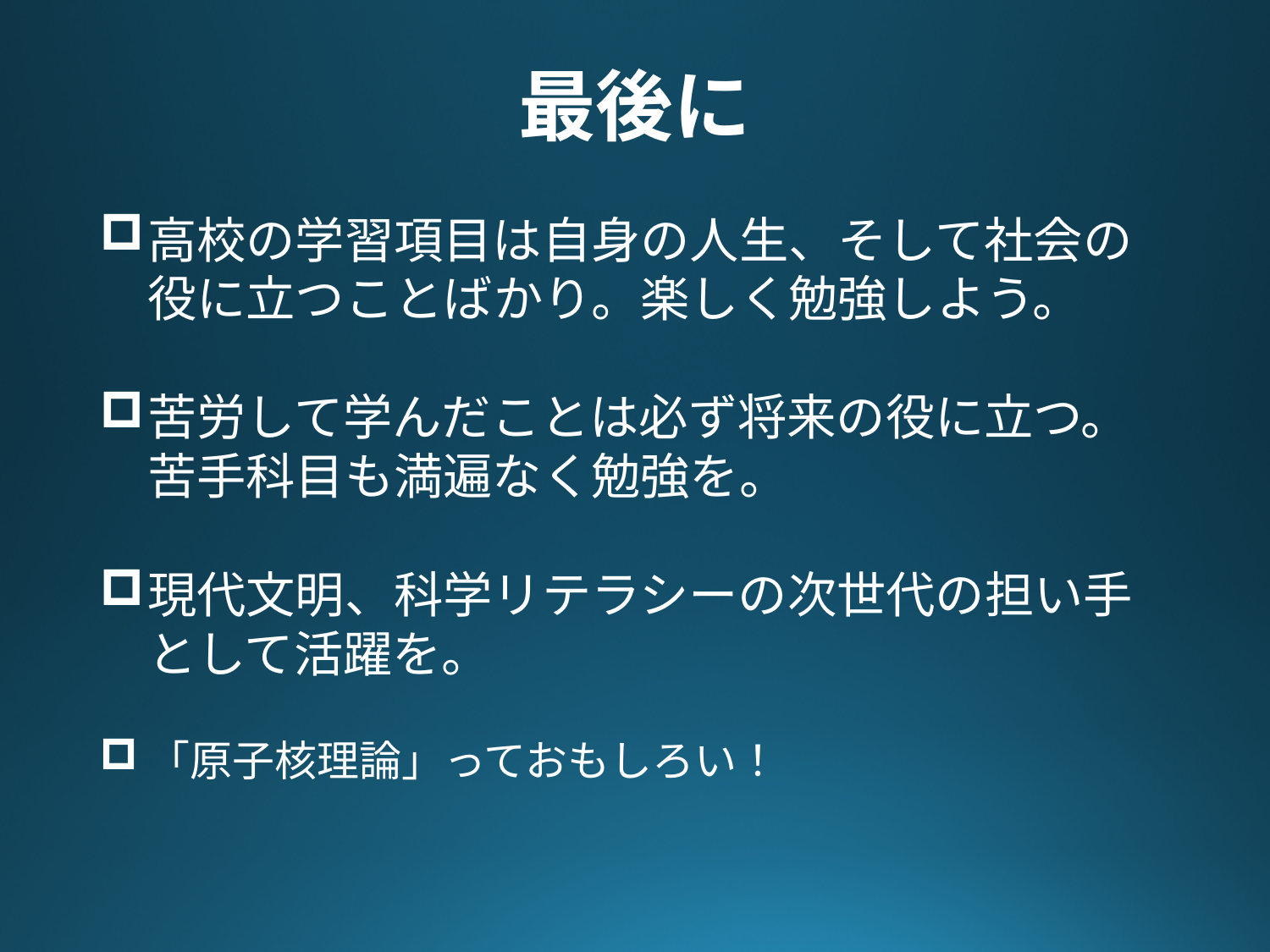

# 最後に
高校の学習項目は自身の人生、そして社会の役に立つことばかり。楽しく勉強しよう。

苦労して学んだことは必ず将来の役に立つ。苦手科目も満遍なく勉強を。

現代文明、科学リテラシーの次世代の担い手として活躍を。
「原子核理論」っておもしろい！